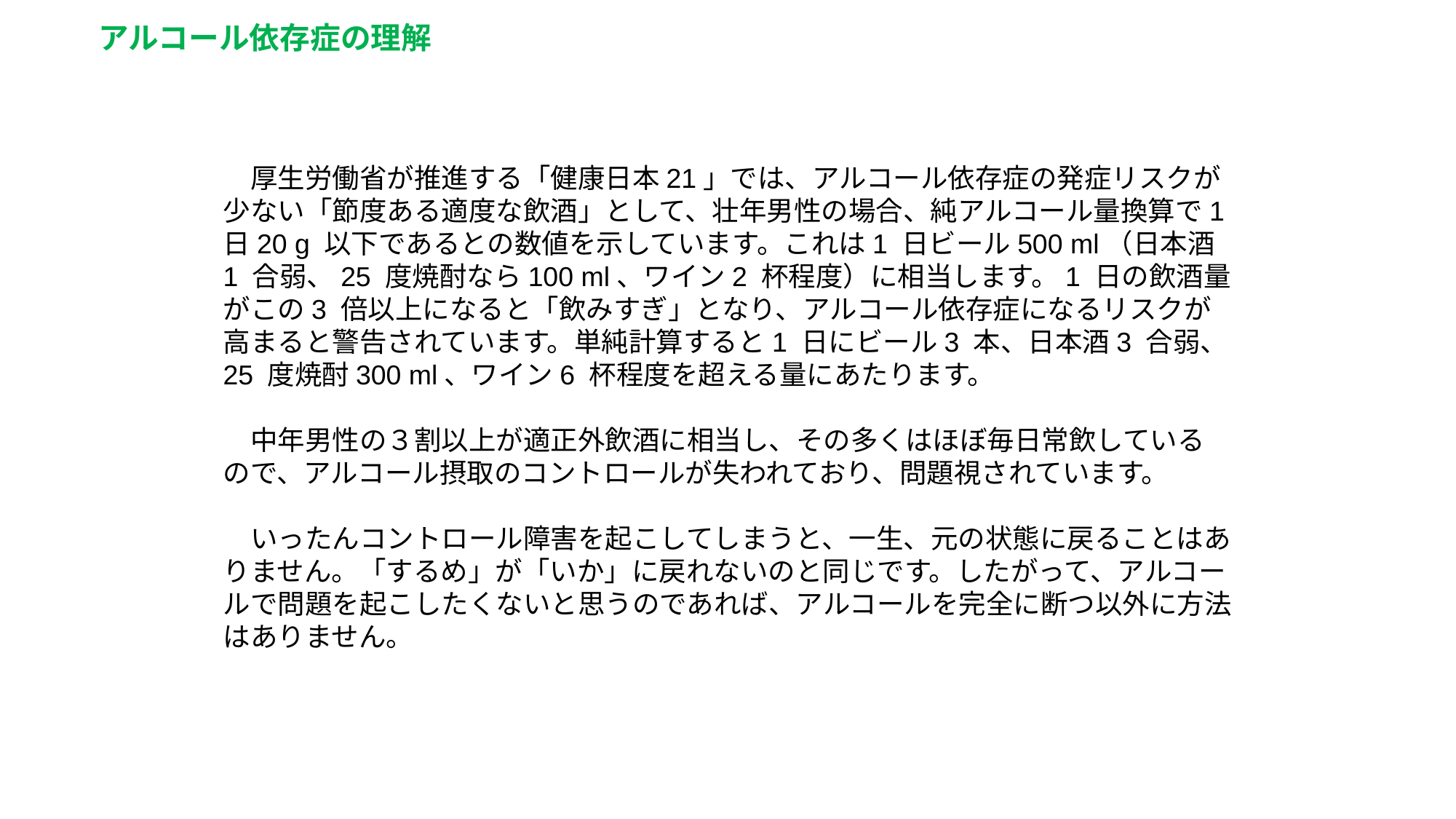

アルコール依存症の理解
　厚生労働省が推進する「健康日本21」では、アルコール依存症の発症リスクが少ない「節度ある適度な飲酒」として、壮年男性の場合、純アルコール量換算で1 日20 g 以下であるとの数値を示しています。これは1 日ビール500 ml（日本酒1 合弱、25 度焼酎なら100 ml、ワイン2 杯程度）に相当します。1 日の飲酒量がこの3 倍以上になると「飲みすぎ」となり、アルコール依存症になるリスクが高まると警告されています。単純計算すると1 日にビール3 本、日本酒3 合弱、25 度焼酎300 ml、ワイン6 杯程度を超える量にあたります。

　中年男性の３割以上が適正外飲酒に相当し、その多くはほぼ毎日常飲しているので、アルコール摂取のコントロールが失われており、問題視されています。

　いったんコントロール障害を起こしてしまうと、一生、元の状態に戻ることはありません。「するめ」が「いか」に戻れないのと同じです。したがって、アルコールで問題を起こしたくないと思うのであれば、アルコールを完全に断つ以外に方法はありません。